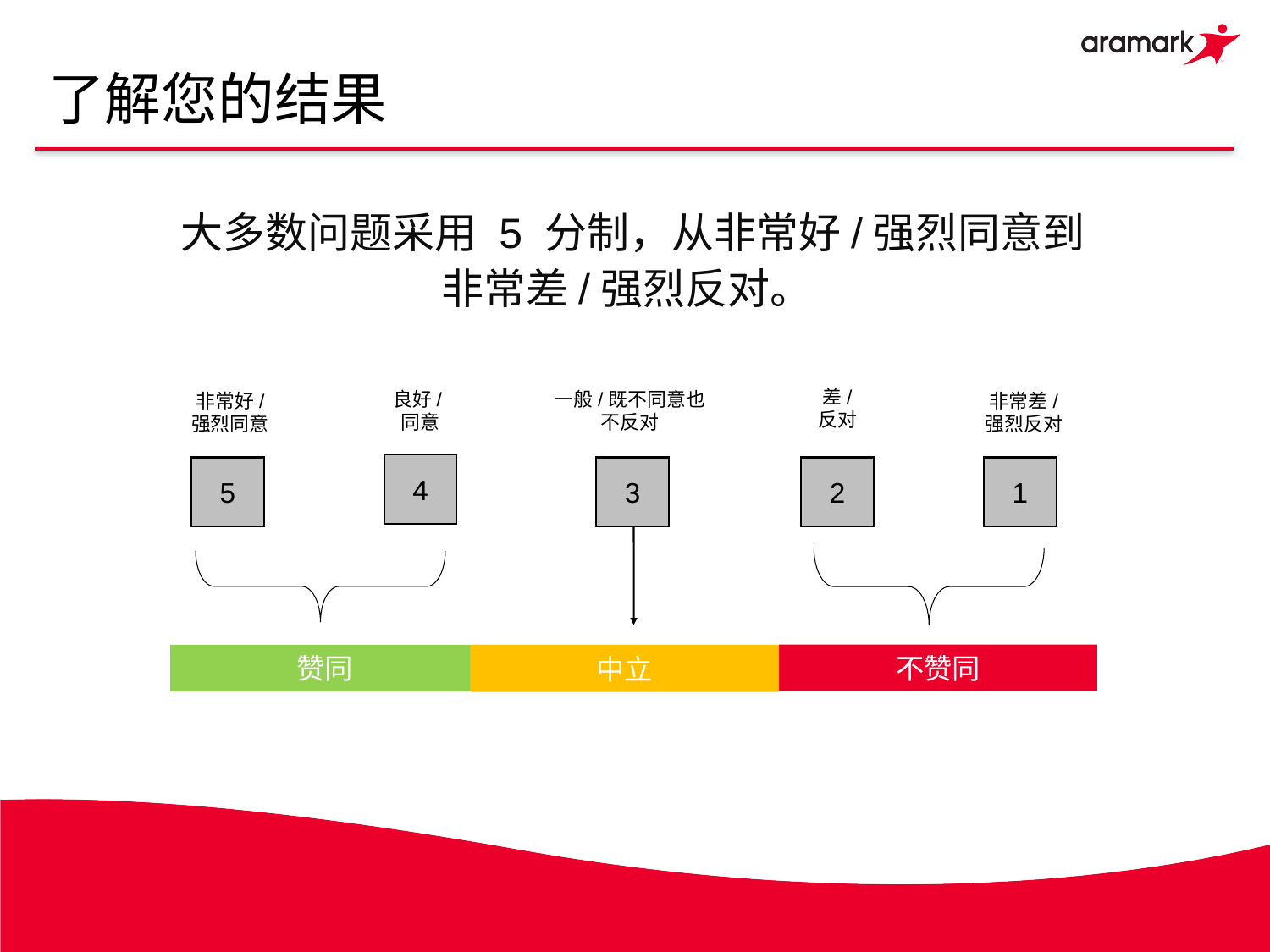

# 了解您的结果
大多数问题采用 5 分制，从非常好/强烈同意到
非常差/强烈反对。

差/
反对
良好/
同意
一般/既不同意也
不反对
非常好/
强烈同意
非常差/
强烈反对
4
5
3
2
1

不赞同
赞同
中立